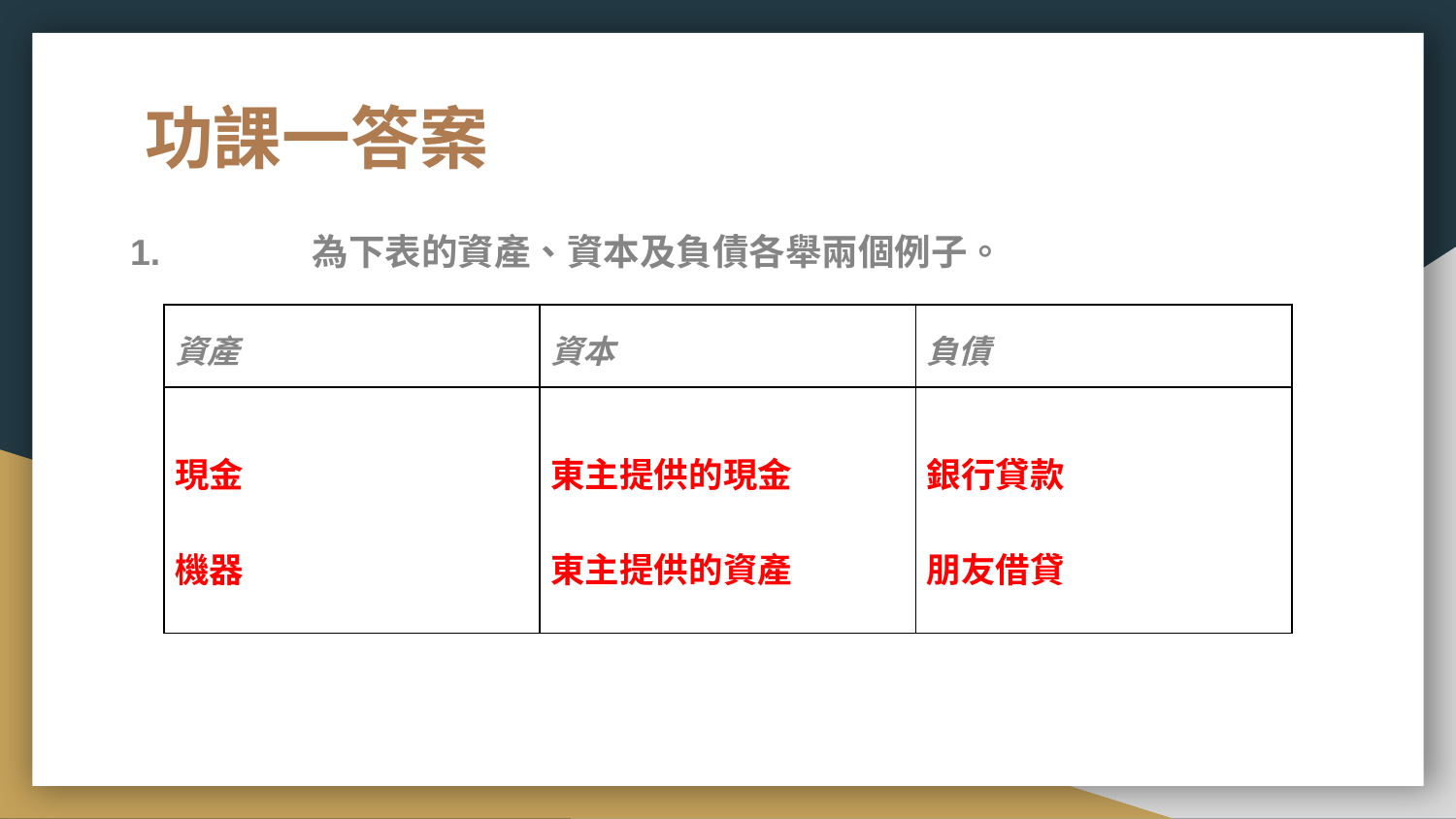

# 功課一答案
1. 	為下表的資產、資本及負債各舉兩個例子。

| 資產 | 資本 | 負債 |
| --- | --- | --- |
| 現金 機器 | 東主提供的現金 東主提供的資產 | 銀行貸款 朋友借貸 |